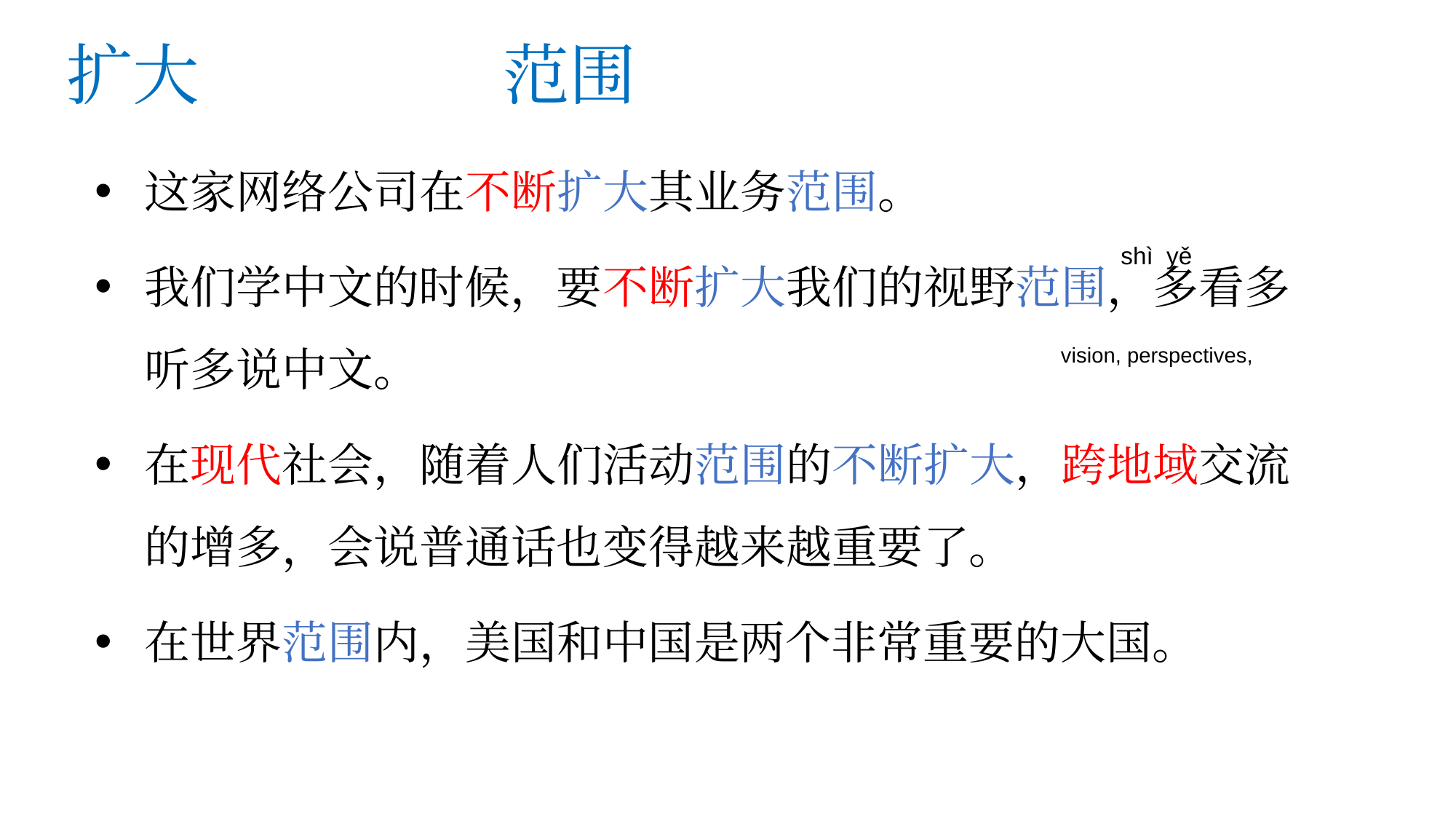

# 扩大			范围
这家网络公司在不断扩大其业务范围。
我们学中文的时候，要不断扩大我们的视野范围，多看多听多说中文。
在现代社会，随着人们活动范围的不断扩大，跨地域交流的增多，会说普通话也变得越来越重要了。
在世界范围内，美国和中国是两个非常重要的大国。
shì  yě
vision, perspectives,